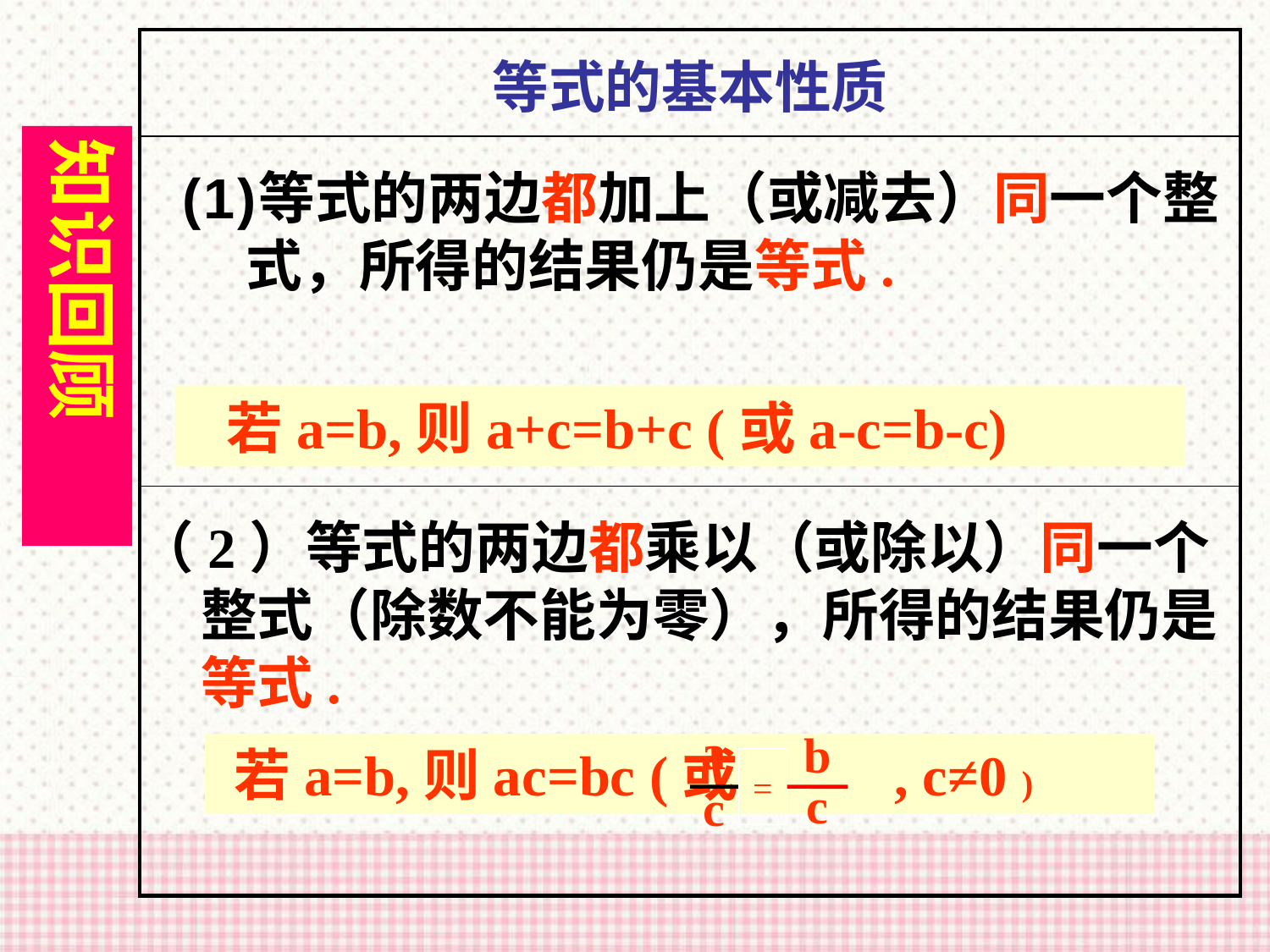

| 等式的基本性质 |
| --- |
|  |
|  |
知识回顾
等式的两边都加上（或减去）同一个整式，所得的结果仍是等式.
  若a=b,则a+c=b+c (或a-c=b-c)
（2）等式的两边都乘以（或除以）同一个整式（除数不能为零），所得的结果仍是等式.
b
a
=
c
c

 若a=b,则ac=bc (或           , c≠0 )